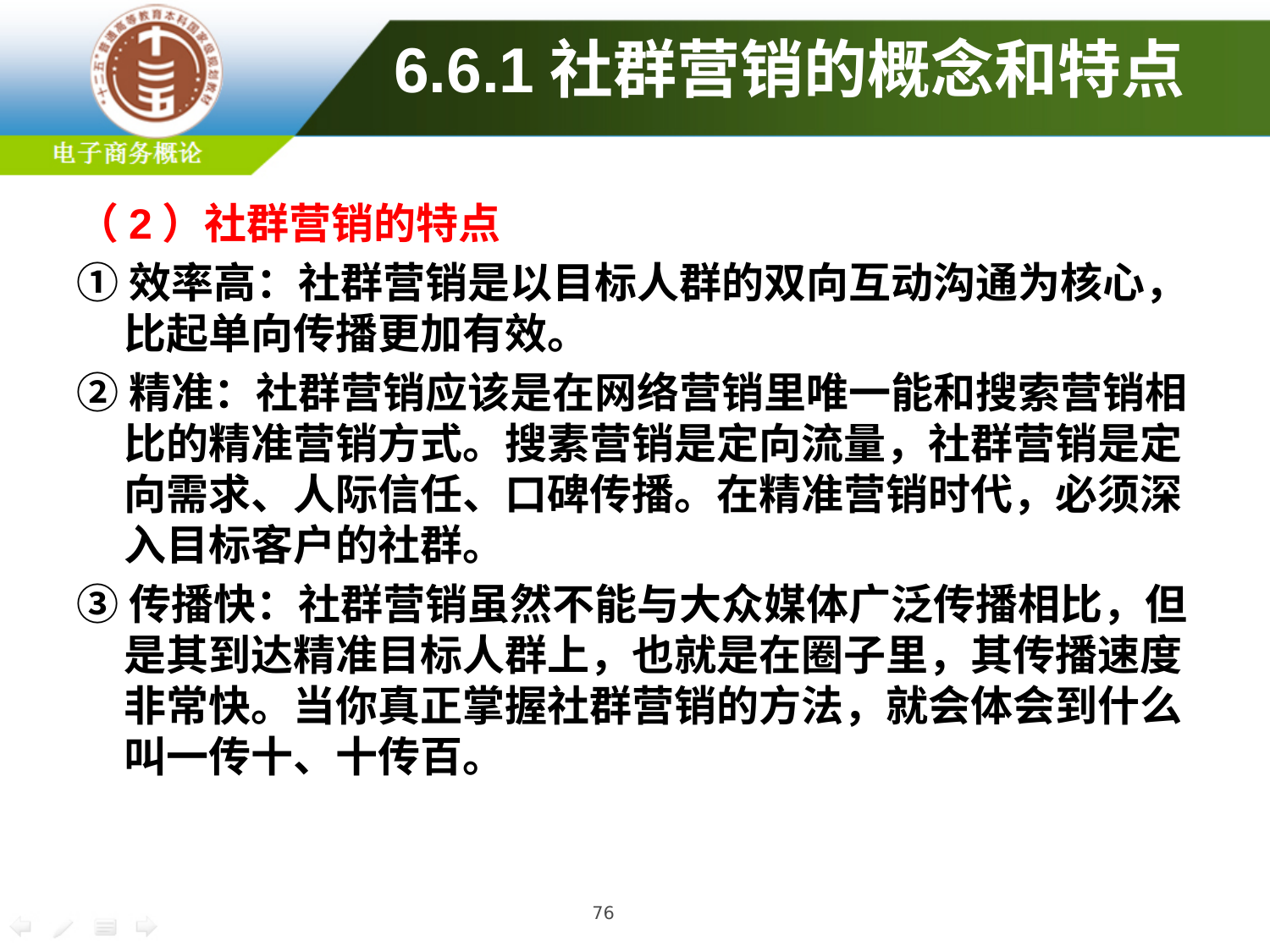

# 6.6.1社群营销的概念和特点
（2）社群营销的特点
①效率高：社群营销是以目标人群的双向互动沟通为核心，比起单向传播更加有效。
②精准：社群营销应该是在网络营销里唯一能和搜索营销相比的精准营销方式。搜素营销是定向流量，社群营销是定向需求、人际信任、口碑传播。在精准营销时代，必须深入目标客户的社群。
③传播快：社群营销虽然不能与大众媒体广泛传播相比，但是其到达精准目标人群上，也就是在圈子里，其传播速度非常快。当你真正掌握社群营销的方法，就会体会到什么叫一传十、十传百。

76